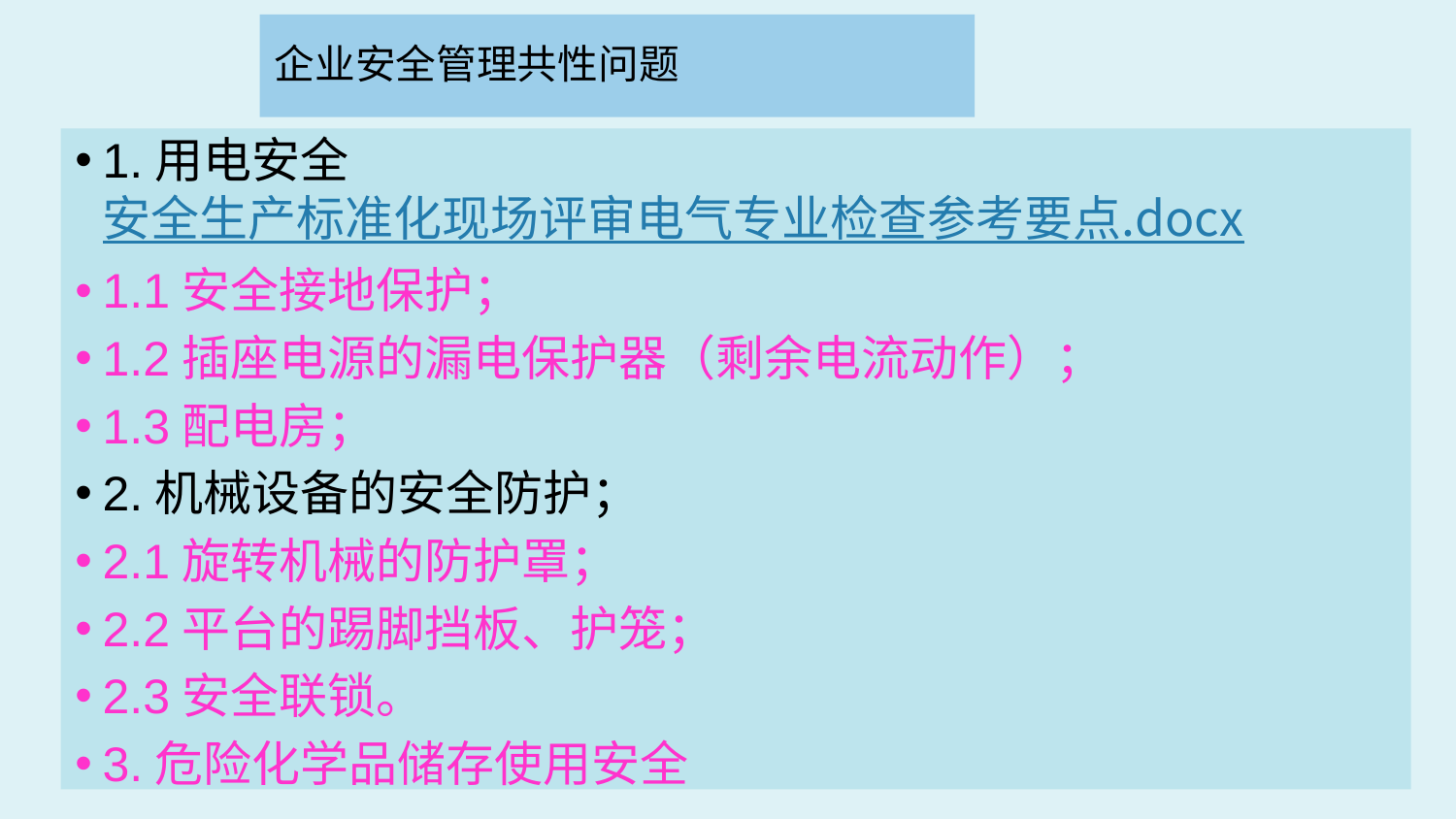

# 企业安全管理共性问题
1.用电安全安全生产标准化现场评审电气专业检查参考要点.docx
1.1安全接地保护；
1.2插座电源的漏电保护器（剩余电流动作）；
1.3配电房；
2.机械设备的安全防护；
2.1旋转机械的防护罩；
2.2平台的踢脚挡板、护笼；
2.3安全联锁。
3.危险化学品储存使用安全